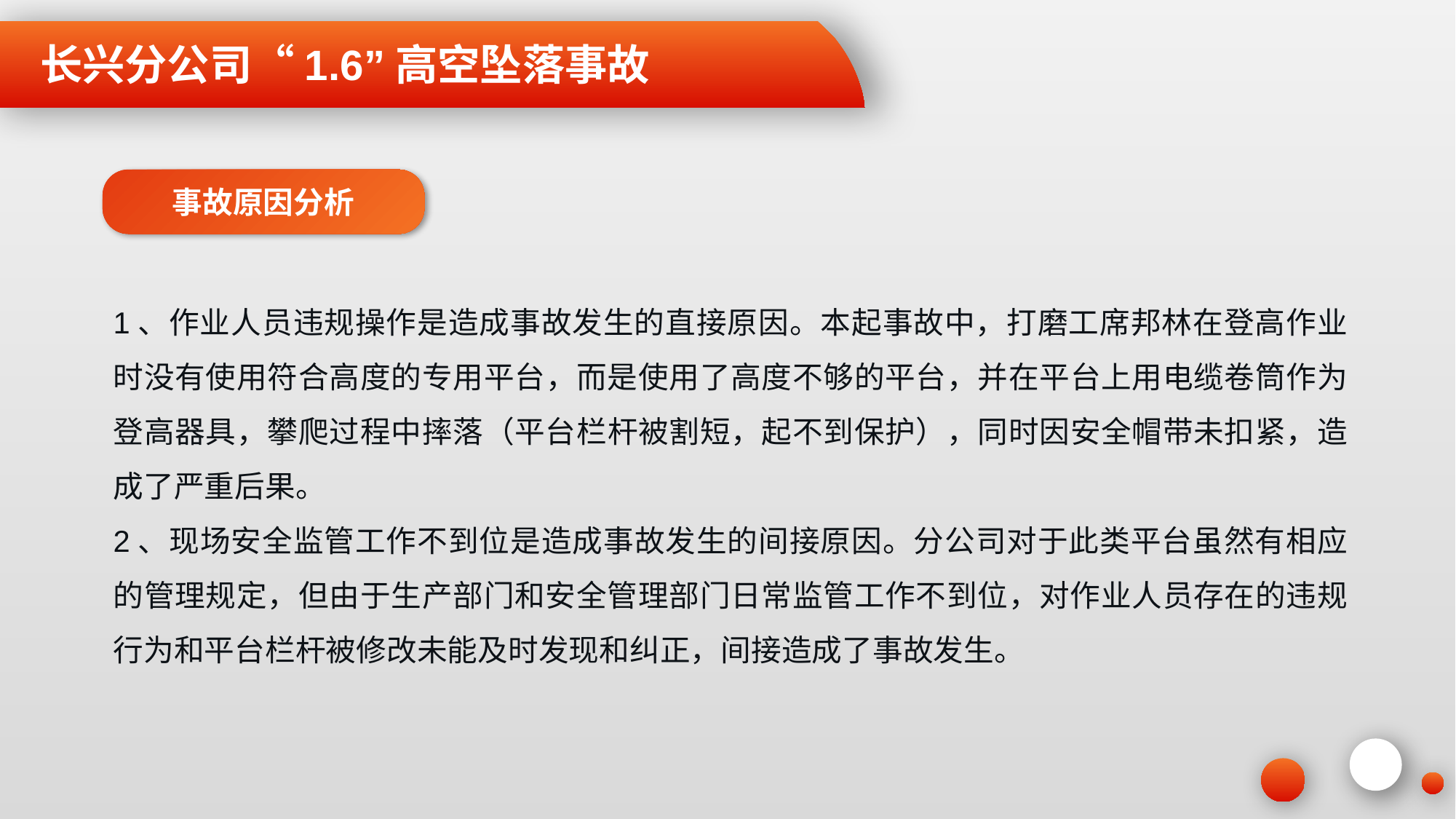

长兴分公司“1.6”高空坠落事故

事故原因分析
1、作业人员违规操作是造成事故发生的直接原因。本起事故中，打磨工席邦林在登高作业时没有使用符合高度的专用平台，而是使用了高度不够的平台，并在平台上用电缆卷筒作为登高器具，攀爬过程中摔落（平台栏杆被割短，起不到保护），同时因安全帽带未扣紧，造成了严重后果。
2、现场安全监管工作不到位是造成事故发生的间接原因。分公司对于此类平台虽然有相应的管理规定，但由于生产部门和安全管理部门日常监管工作不到位，对作业人员存在的违规行为和平台栏杆被修改未能及时发现和纠正，间接造成了事故发生。